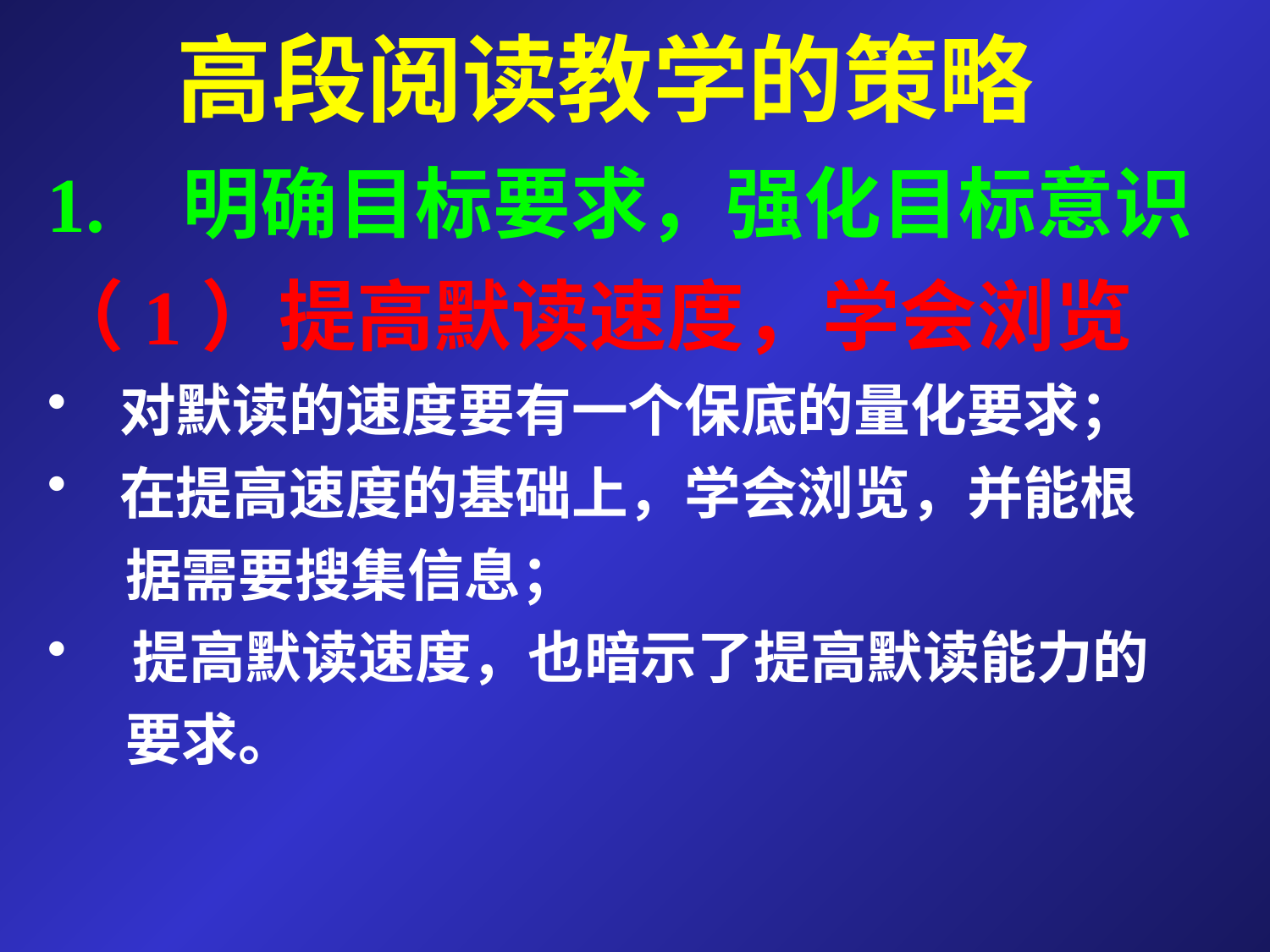

# 高段阅读教学的策略
1.   明确目标要求，强化目标意识
（1）提高默读速度，学会浏览
   对默读的速度要有一个保底的量化要求；
   在提高速度的基础上，学会浏览，并能根
     据需要搜集信息；
    提高默读速度，也暗示了提高默读能力的
     要求。